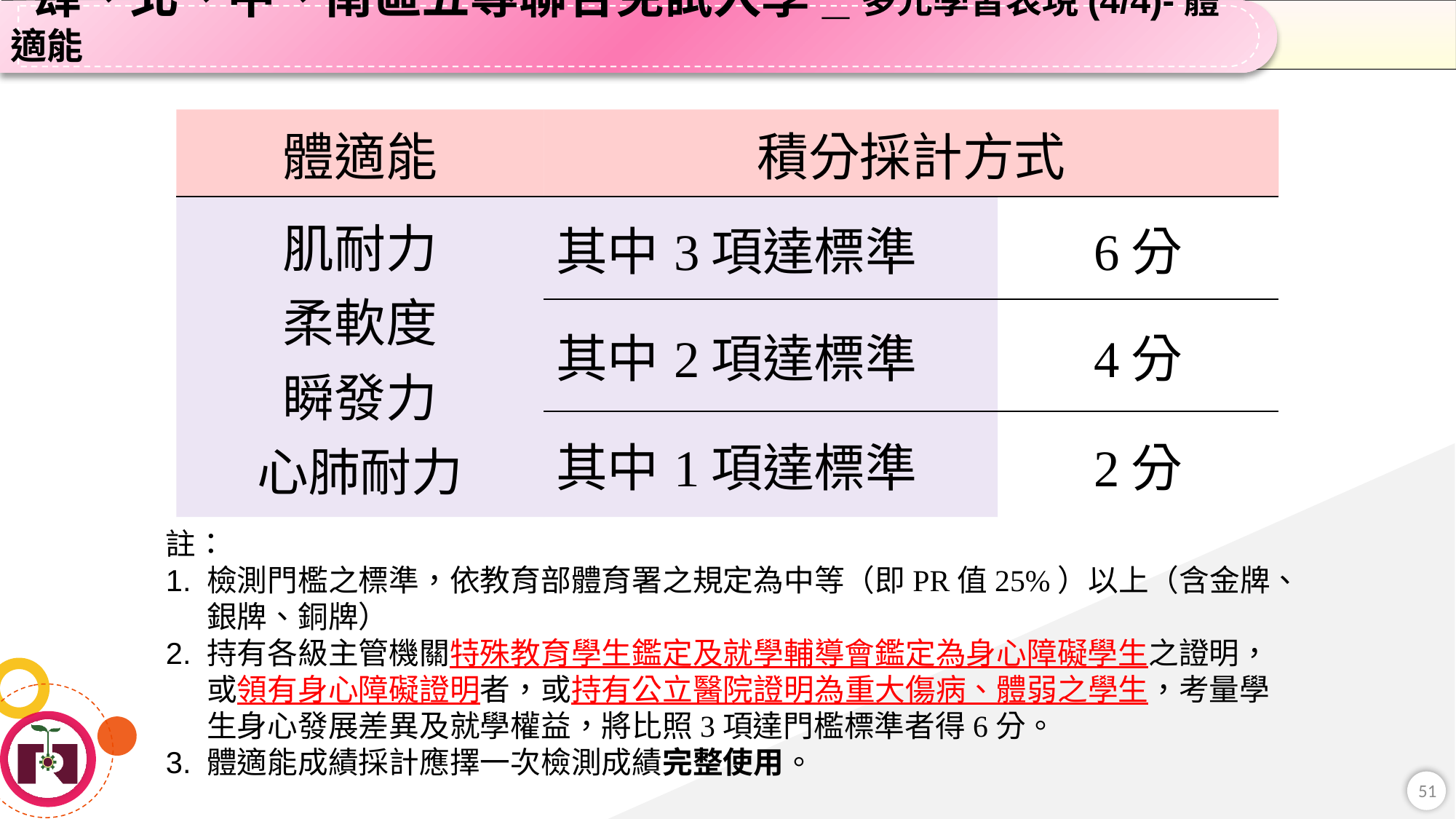

肆、北、中、南區五專聯合免試入學_多元學習表現(4/4)-體適能

| 體適能 | 積分採計方式 |  |
| --- | --- | --- |
| 肌耐力 柔軟度 瞬發力 心肺耐力 | 其中3項達標準 | 6分 |
|  | 其中2項達標準 | 4分 |
|  | 其中1項達標準 | 2分 |
註：
檢測門檻之標準，依教育部體育署之規定為中等（即PR值25%）以上（含金牌、銀牌、銅牌）
持有各級主管機關特殊教育學生鑑定及就學輔導會鑑定為身心障礙學生之證明，或領有身心障礙證明者，或持有公立醫院證明為重大傷病、體弱之學生，考量學生身心發展差異及就學權益，將比照3項達門檻標準者得6分。
體適能成績採計應擇一次檢測成績完整使用。